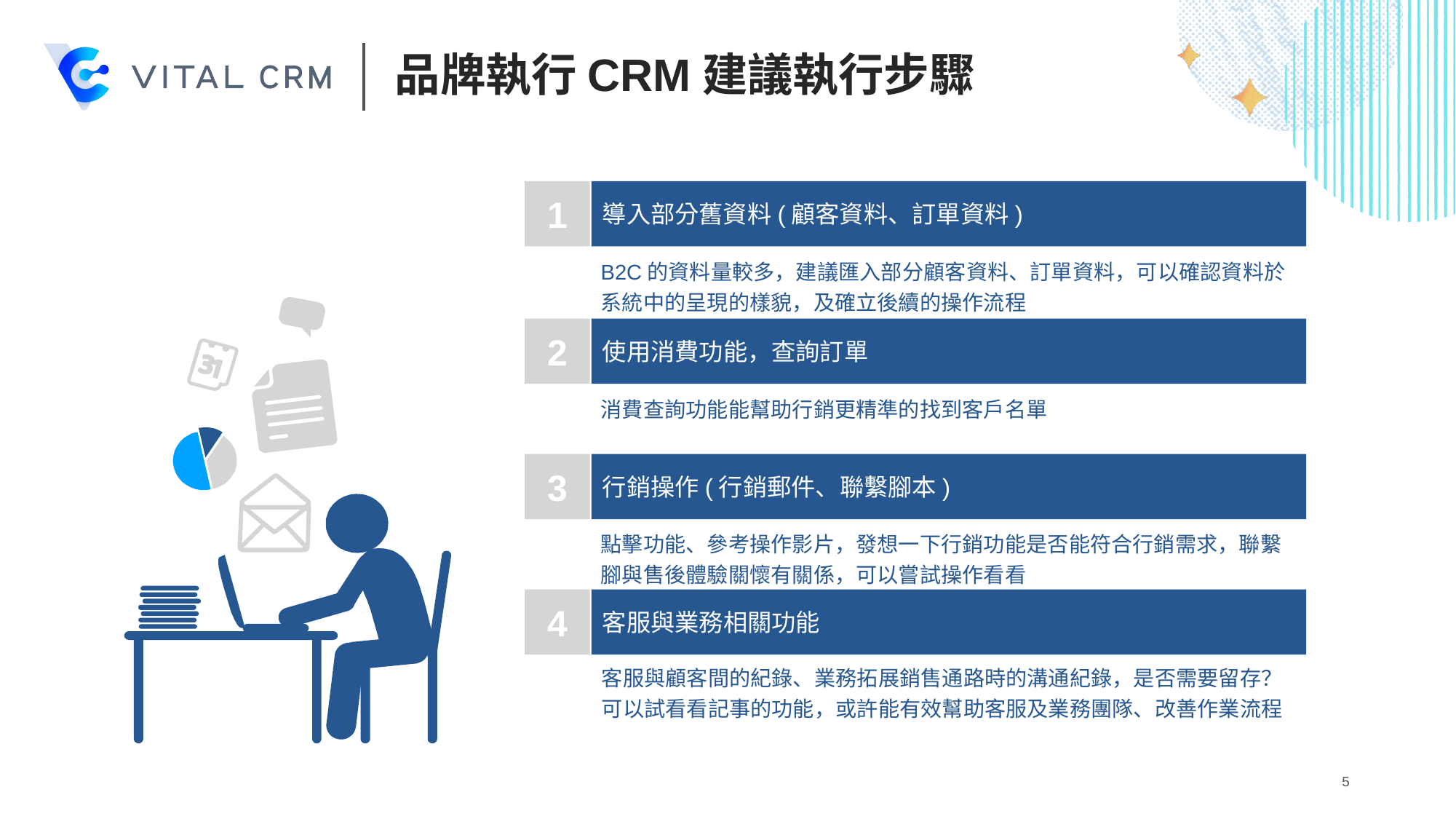

# 品牌執行CRM建議執行步驟
1
導入部分舊資料(顧客資料、訂單資料)
B2C的資料量較多，建議匯入部分顧客資料、訂單資料，可以確認資料於系統中的呈現的樣貌，及確立後續的操作流程

2
使用消費功能，查詢訂單
消費查詢功能能幫助行銷更精準的找到客戶名單
3
行銷操作(行銷郵件、聯繫腳本)
點擊功能、參考操作影片，發想一下行銷功能是否能符合行銷需求，聯繫腳與售後體驗關懷有關係，可以嘗試操作看看
4
客服與業務相關功能
客服與顧客間的紀錄、業務拓展銷售通路時的溝通紀錄，是否需要留存？可以試看看記事的功能，或許能有效幫助客服及業務團隊、改善作業流程
5